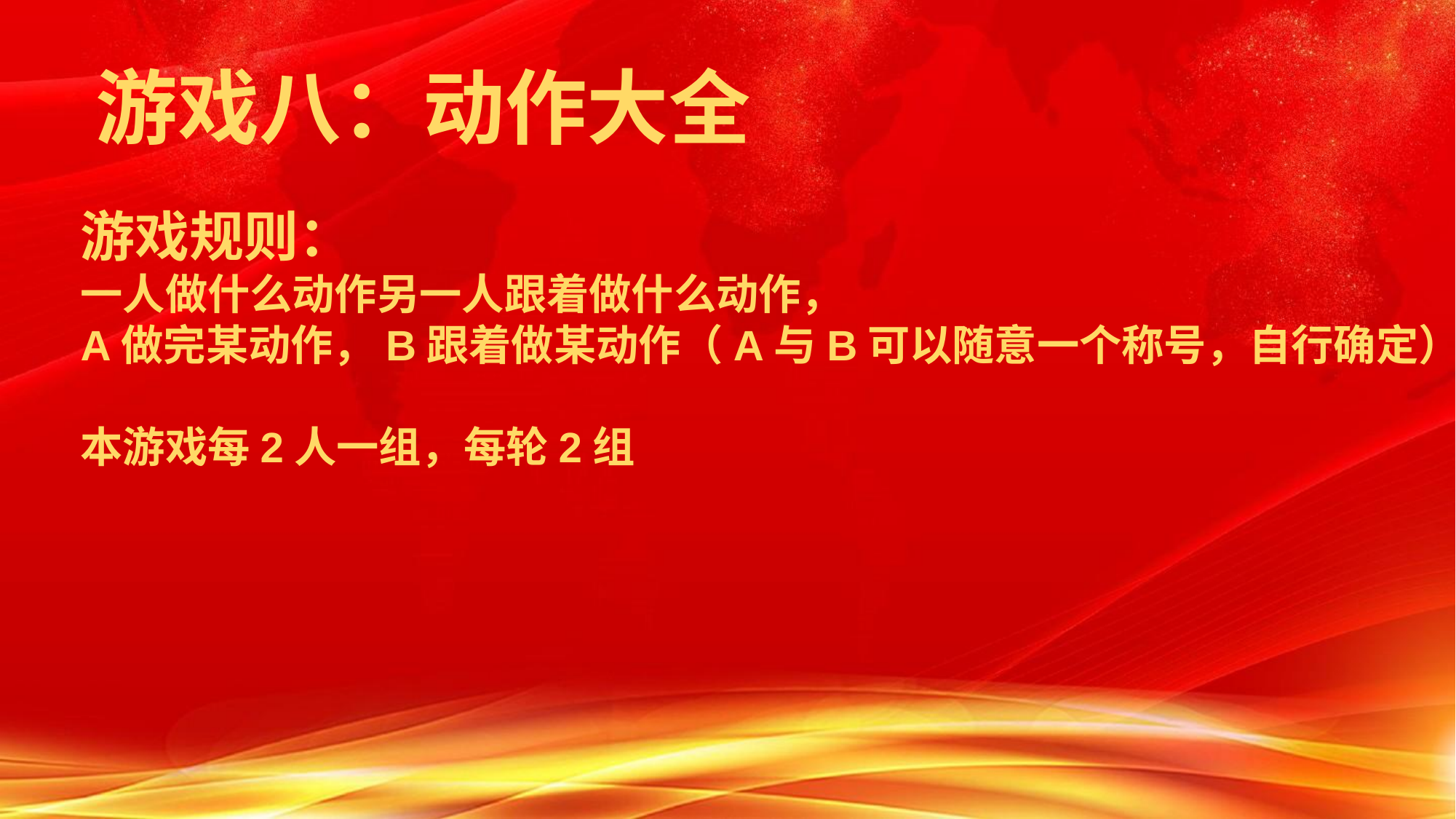

游戏八：动作大全
游戏规则：
一人做什么动作另一人跟着做什么动作，
A做完某动作，B跟着做某动作（A与B可以随意一个称号，自行确定）

本游戏每2人一组，每轮2组